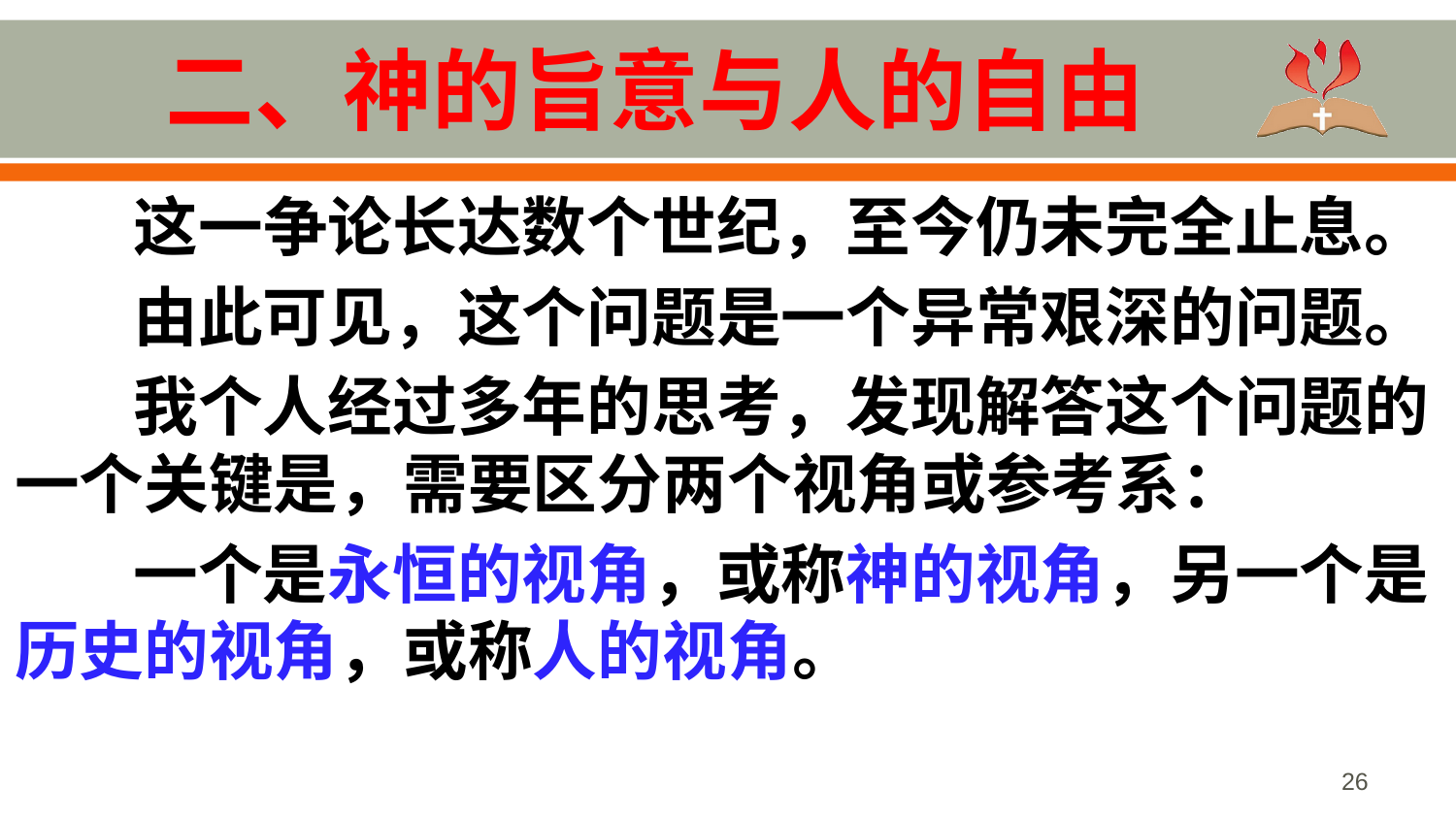

# 二、神的旨意与人的自由
这一争论长达数个世纪，至今仍未完全止息。
由此可见，这个问题是一个异常艰深的问题。
我个人经过多年的思考，发现解答这个问题的一个关键是，需要区分两个视角或参考系：
一个是永恒的视角，或称神的视角，另一个是历史的视角，或称人的视角。

26